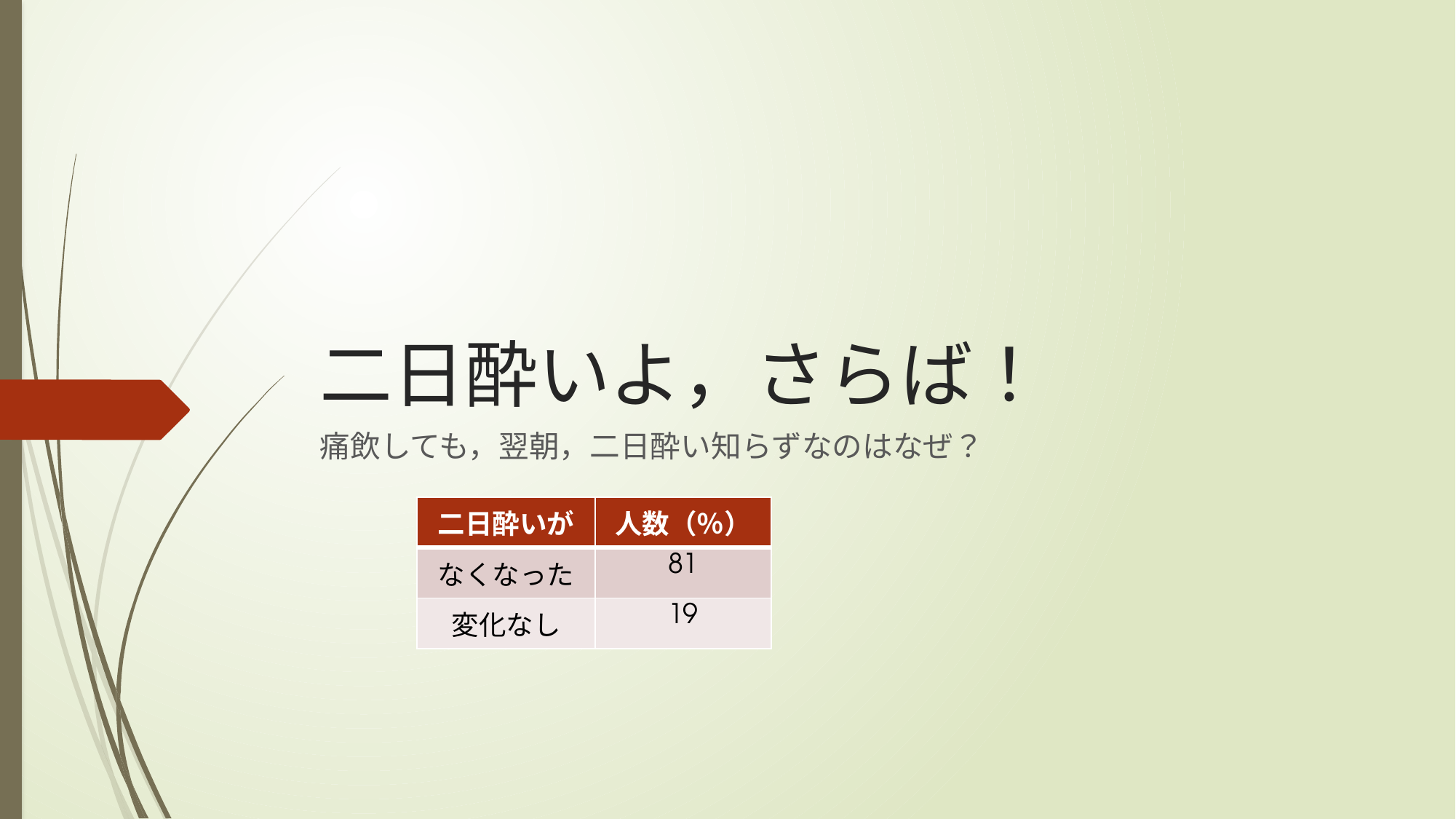

# 二日酔いよ，さらば！
痛飲しても，翌朝，二日酔い知らずなのはなぜ？
| 二日酔いが | 人数（％） |
| --- | --- |
| なくなった | 81 |
| 変化なし | 19 |